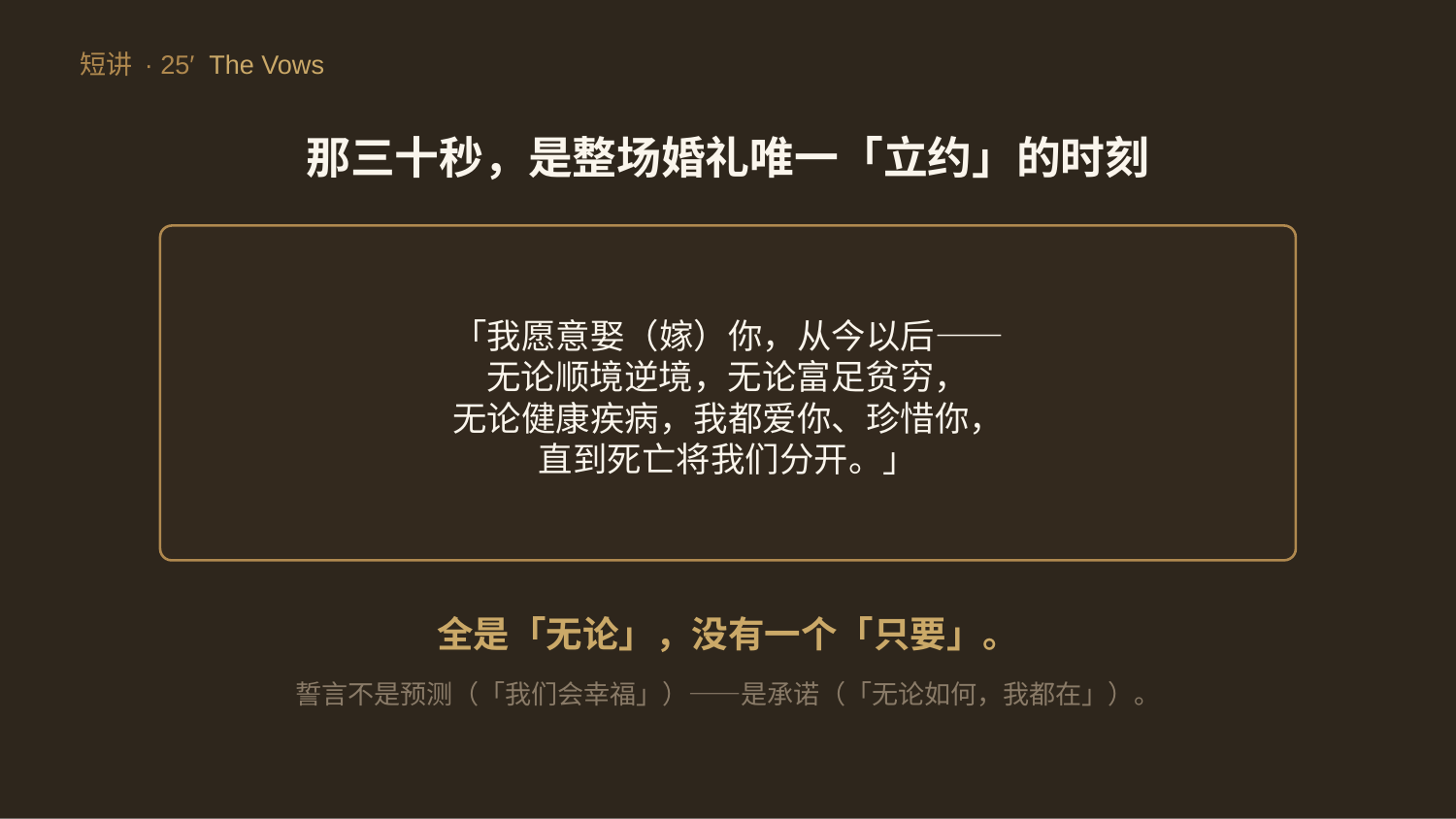

短讲 · 25′  The Vows
那三十秒，是整场婚礼唯一「立约」的时刻

「我愿意娶（嫁）你，从今以后——
无论顺境逆境，无论富足贫穷，
无论健康疾病，我都爱你、珍惜你，
直到死亡将我们分开。」
全是「无论」，没有一个「只要」。
誓言不是预测（「我们会幸福」）——是承诺（「无论如何，我都在」）。